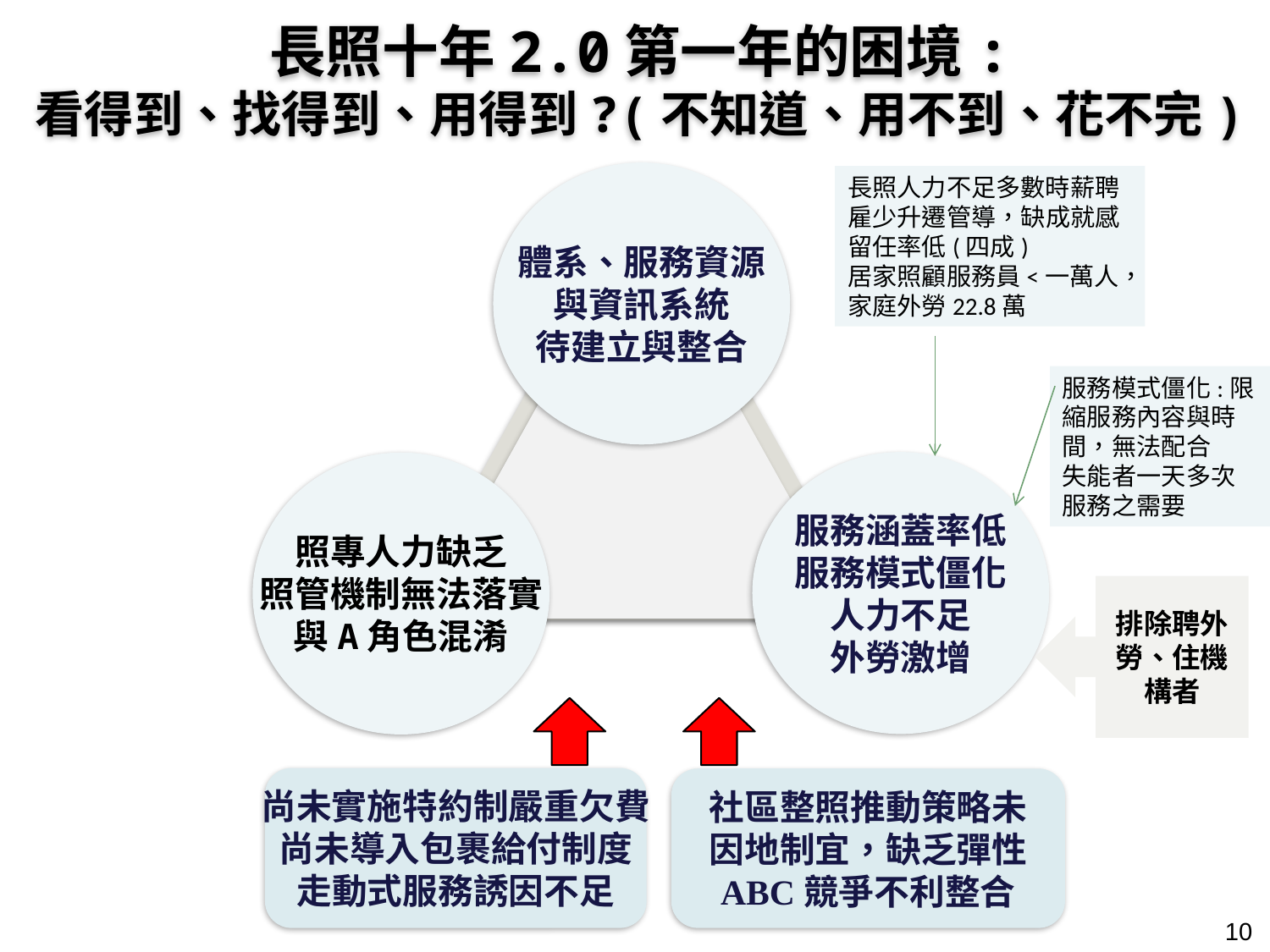

長照十年2.0第一年的困境:
看得到、找得到、用得到?(不知道、用不到、花不完)
體系、服務資源
與資訊系統
待建立與整合
長照人力不足多數時薪聘雇少升遷管導，缺成就感留任率低(四成)
居家照顧服務員<一萬人，家庭外勞22.8萬

服務模式僵化:限縮服務內容與時間，無法配合
失能者一天多次服務之需要
服務涵蓋率低
服務模式僵化
人力不足
外勞激增
照專人力缺乏
照管機制無法落實
與A角色混淆
排除聘外勞、住機構者

尚未實施特約制嚴重欠費
尚未導入包裹給付制度
走動式服務誘因不足

社區整照推動策略未
因地制宜，缺乏彈性
ABC競爭不利整合

10